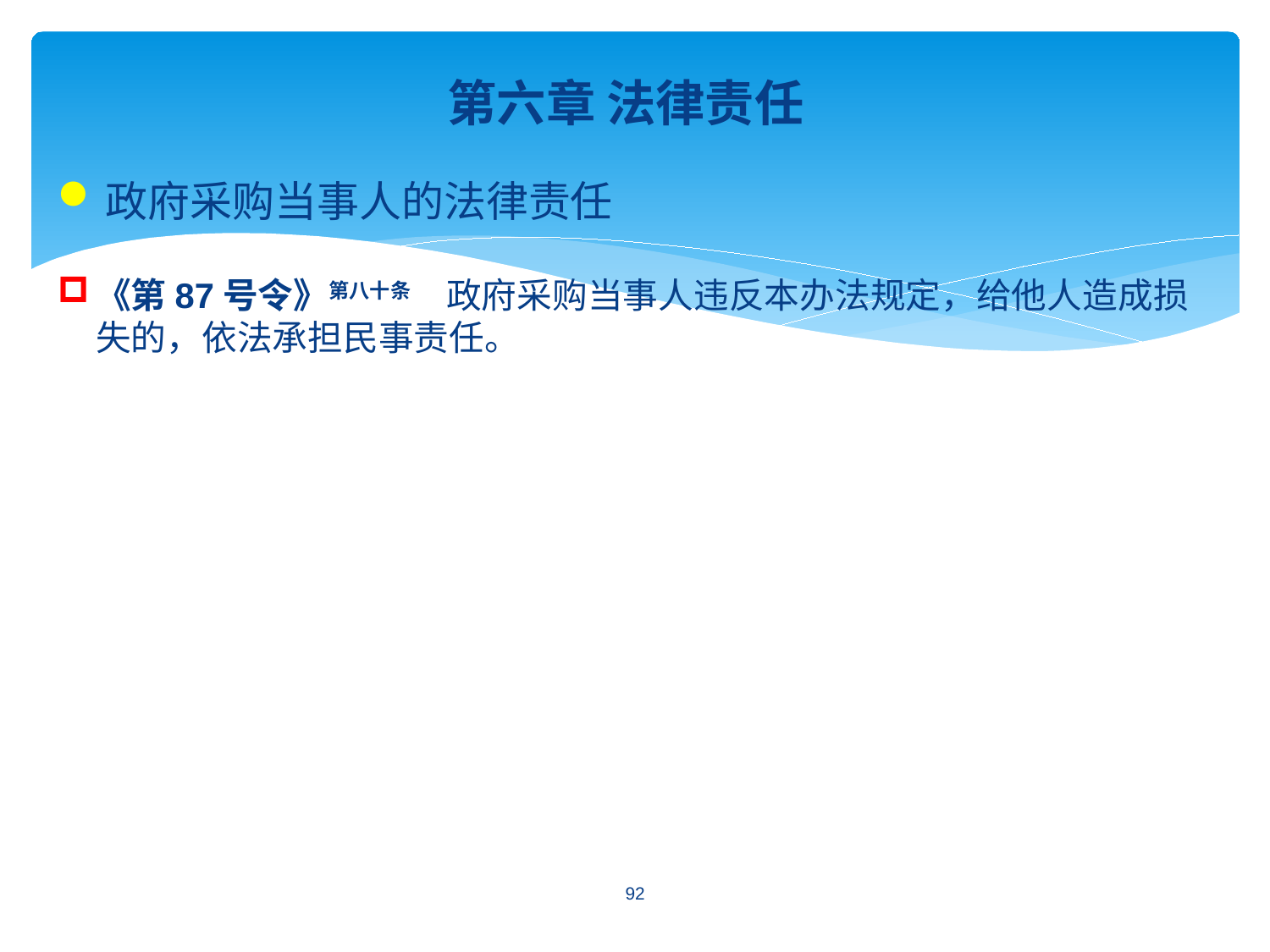

第六章 法律责任
政府采购当事人的法律责任
《第87号令》第八十条　政府采购当事人违反本办法规定，给他人造成损失的，依法承担民事责任。
92